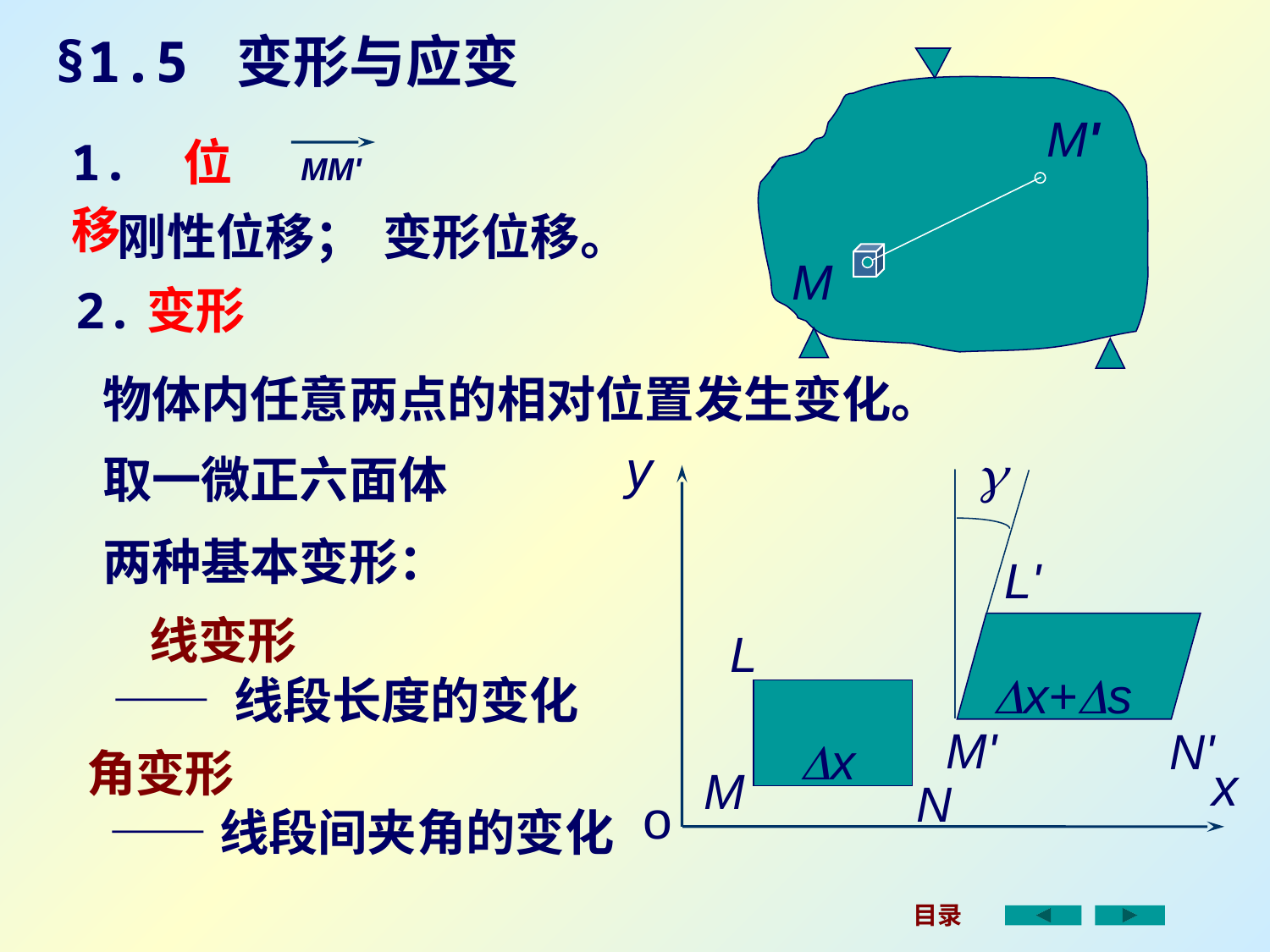

§1.5 变形与应变

M'

M

1.位移
MM'

刚性位移；
变形位移。
2.变形
物体内任意两点的相对位置发生变化。
y

γ

L'

L
Δx+Δs

Δx
M'
N'
x

M
N
o
取一微正六面体
两种基本变形：
	线变形
        —— 线段长度的变化
角变形
  ——线段间夹角的变化
目录